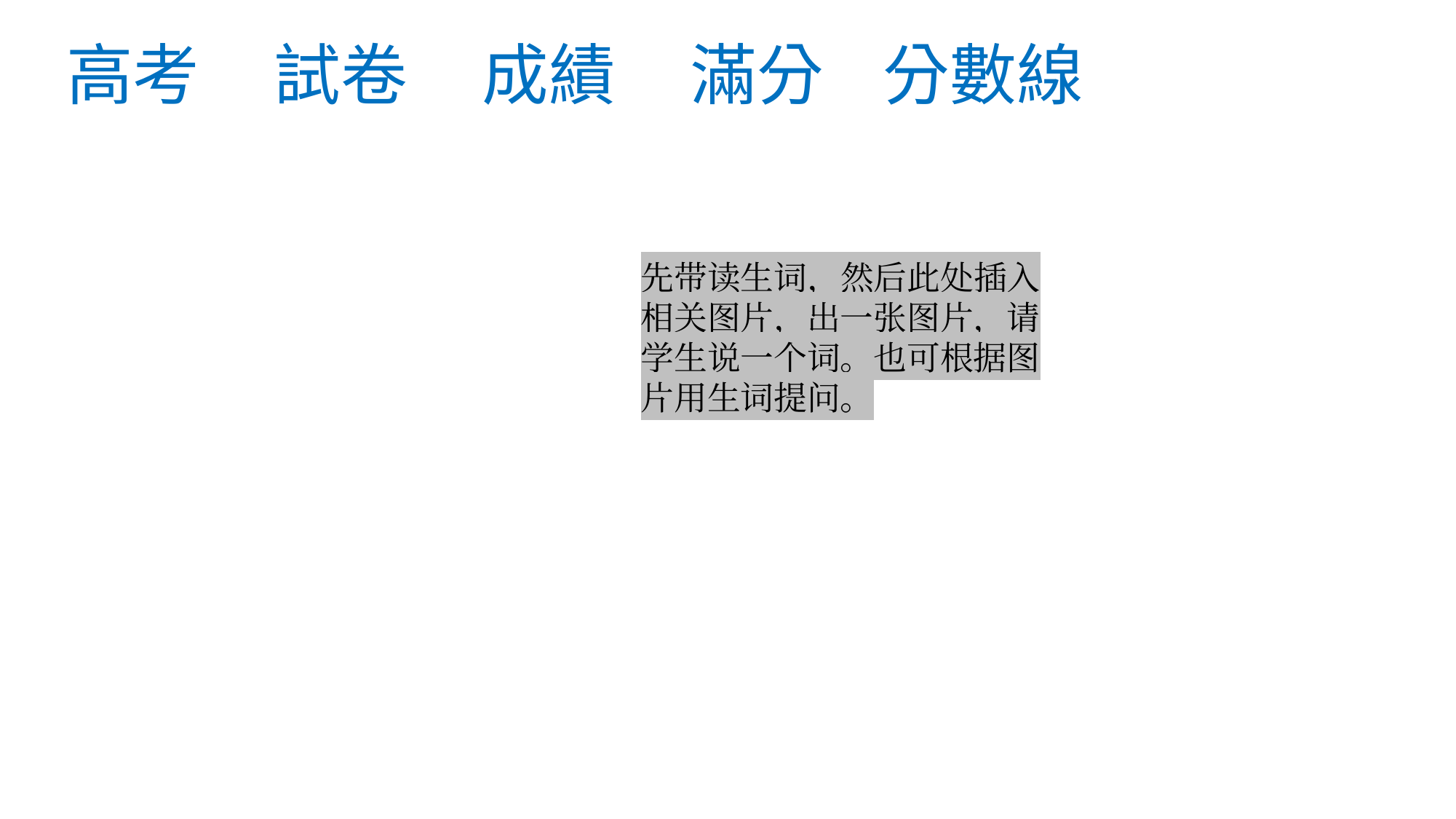

# 高考     試卷     成績     滿分    分數線
先带读生词，然后此处插入相关图片，出一张图片，请学生说一个词。也可根据图片用生词提问。